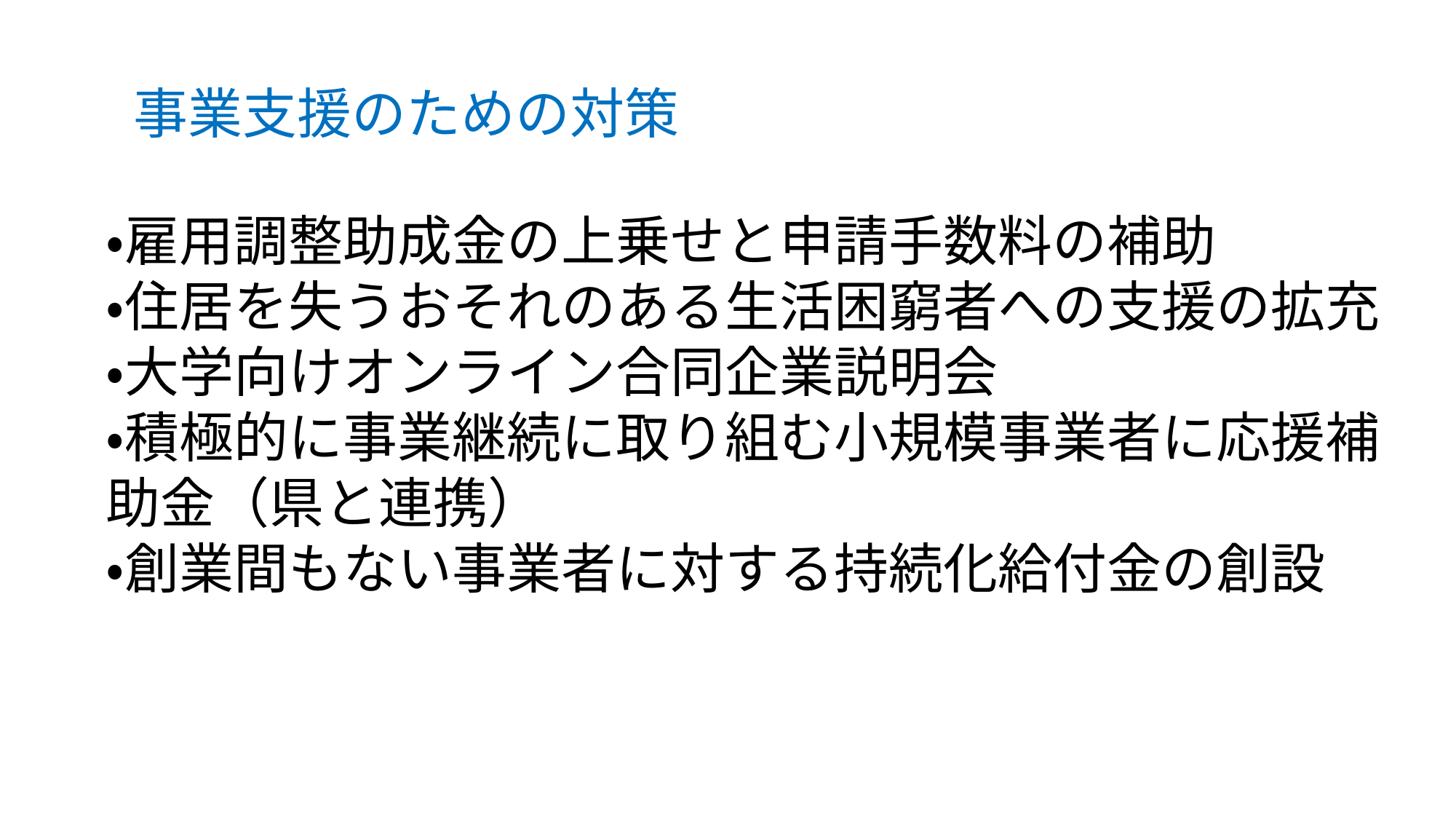

事業支援のための対策
・雇用調整助成金の上乗せと申請手数料の補助
・住居を失うおそれのある生活困窮者への支援の拡充
・大学向けオンライン合同企業説明会
・積極的に事業継続に取り組む小規模事業者に応援補助金（県と連携）
・創業間もない事業者に対する持続化給付金の創設